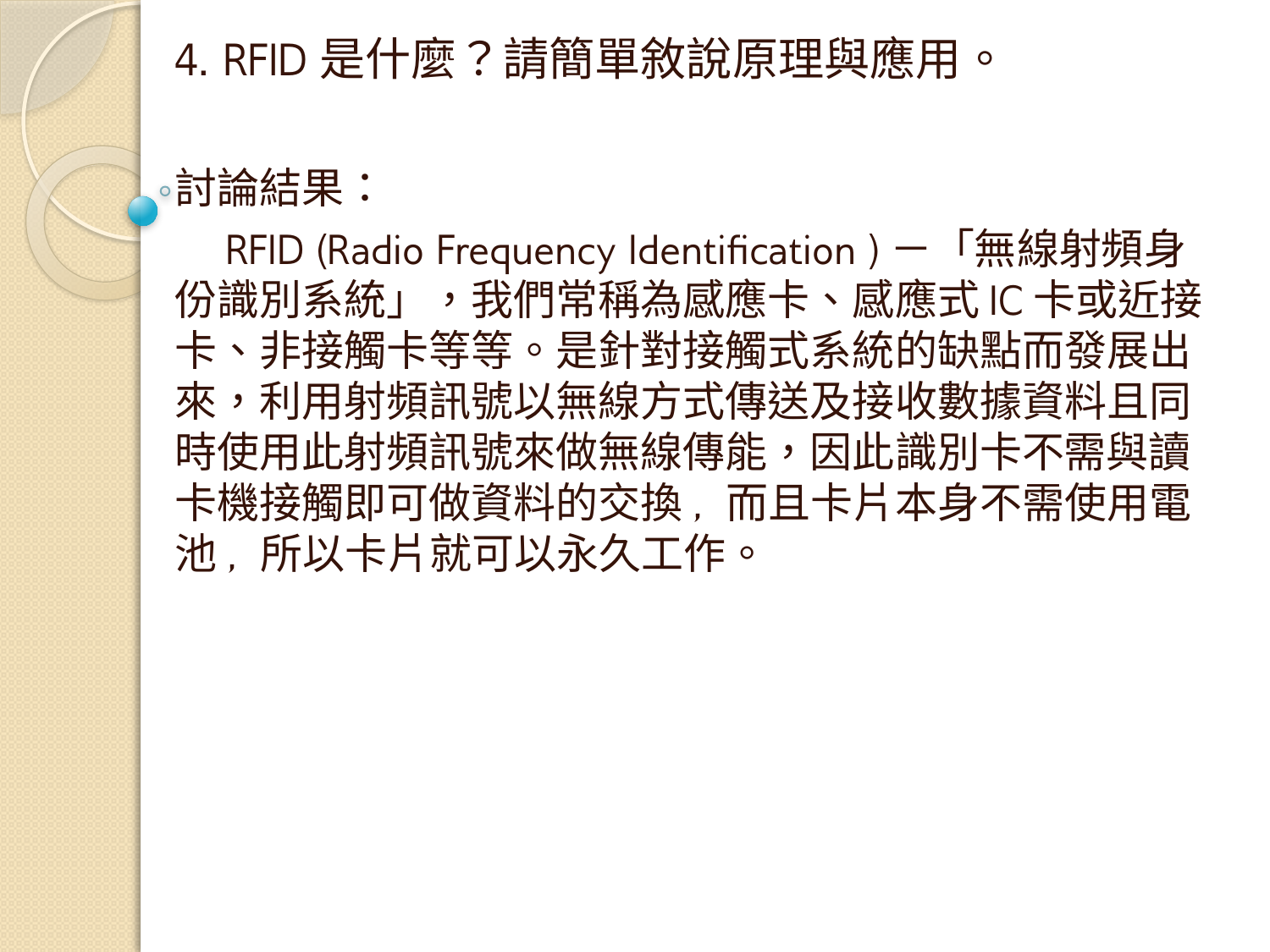

#
4. RFID是什麼？請簡單敘說原理與應用。

討論結果：
    RFID (Radio Frequency Identification )－「無線射頻身份識別系統」，我們常稱為感應卡、感應式IC卡或近接卡、非接觸卡等等。是針對接觸式系統的缺點而發展出來，利用射頻訊號以無線方式傳送及接收數據資料且同時使用此射頻訊號來做無線傳能，因此識別卡不需與讀卡機接觸即可做資料的交換, 而且卡片本身不需使用電池, 所以卡片就可以永久工作。